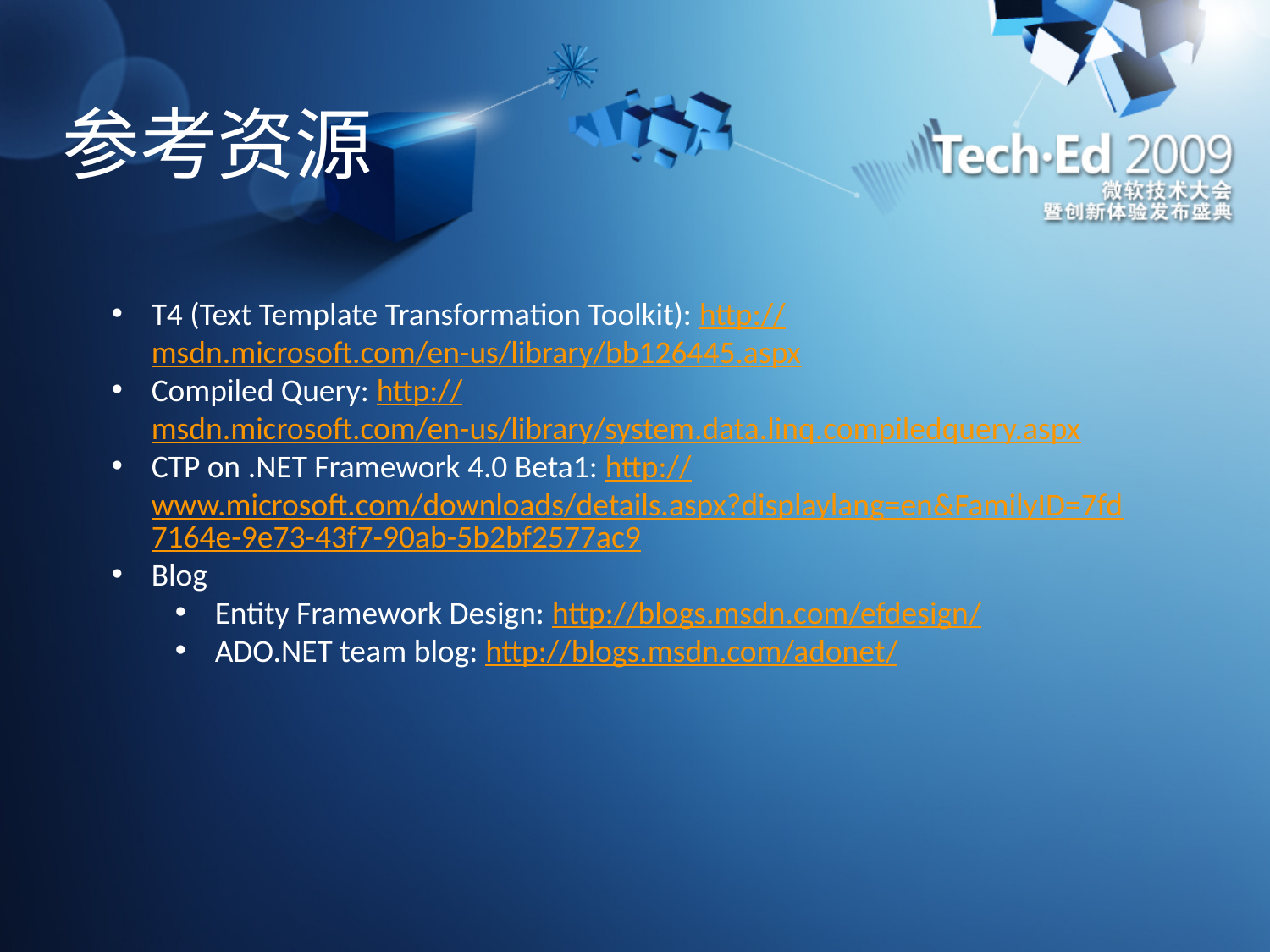

# 参考资源
T4 (Text Template Transformation Toolkit): http://msdn.microsoft.com/en-us/library/bb126445.aspx
Compiled Query: http://msdn.microsoft.com/en-us/library/system.data.linq.compiledquery.aspx
CTP on .NET Framework 4.0 Beta1: http://www.microsoft.com/downloads/details.aspx?displaylang=en&FamilyID=7fd7164e-9e73-43f7-90ab-5b2bf2577ac9
Blog
Entity Framework Design: http://blogs.msdn.com/efdesign/
ADO.NET team blog: http://blogs.msdn.com/adonet/